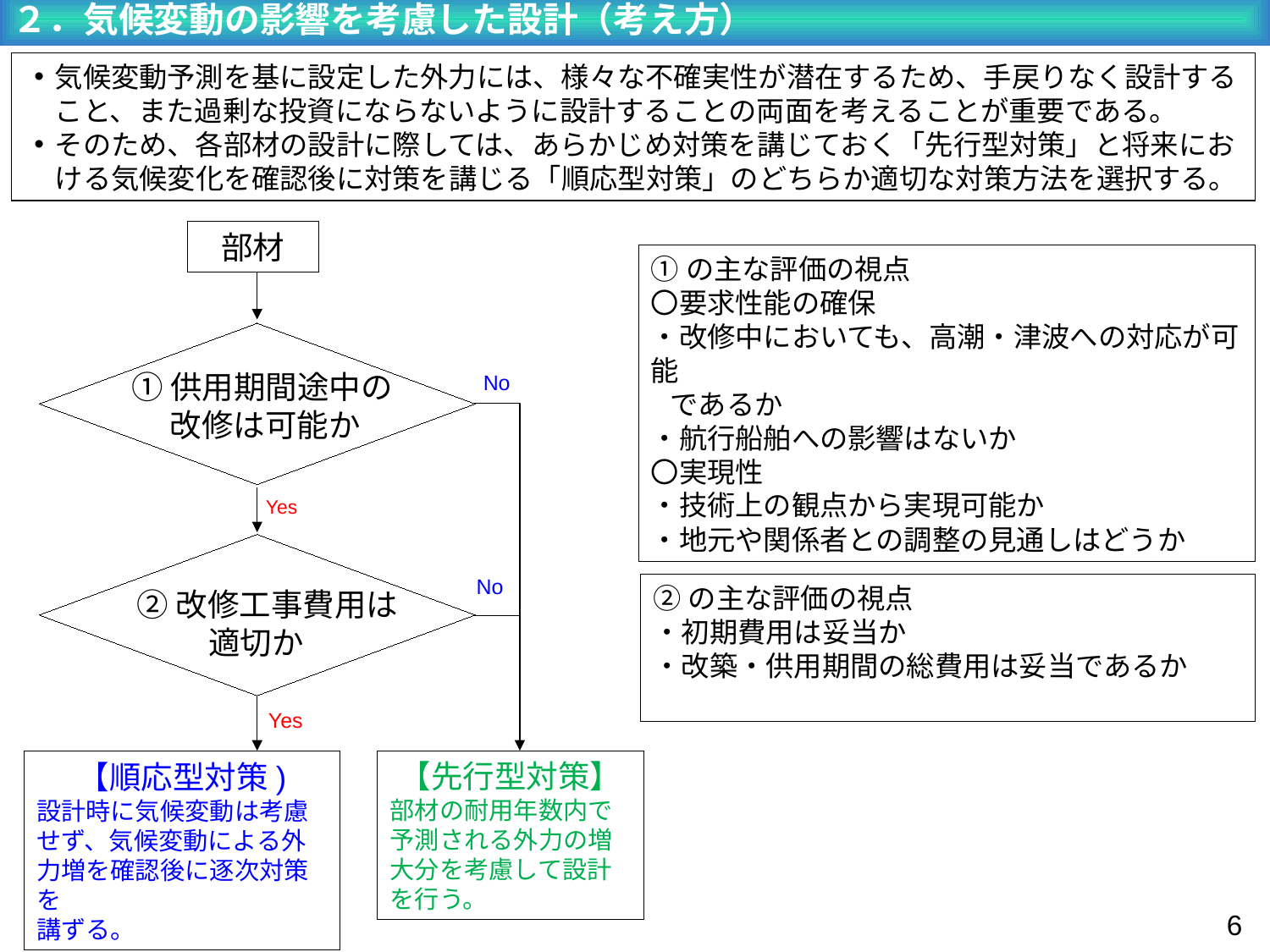

２．気候変動の影響を考慮した設計（考え方）
気候変動予測を基に設定した外力には、様々な不確実性が潜在するため、手戻りなく設計すること、また過剰な投資にならないように設計することの両面を考えることが重要である。
そのため、各部材の設計に際しては、あらかじめ対策を講じておく「先行型対策」と将来における気候変化を確認後に対策を講じる「順応型対策」のどちらか適切な対策方法を選択する。
■気候変動後の外力への対応方針
部材

①供用期間途中の
　 改修は可能か
No
Yes

No
②改修工事費用は
         適切か
Yes
【先行型対策】
部材の耐用年数内で予測される外力の増大分を考慮して設計を行う。
【順応型対策)
設計時に気候変動は考慮せず、気候変動による外力増を確認後に逐次対策を
講ずる。
①の主な評価の視点
〇要求性能の確保
・改修中においても、高潮・津波への対応が可能
  であるか
・航行船舶への影響はないか
〇実現性
・技術上の観点から実現可能か
・地元や関係者との調整の見通しはどうか

②の主な評価の視点
・初期費用は妥当か
・改築・供用期間の総費用は妥当であるか

6